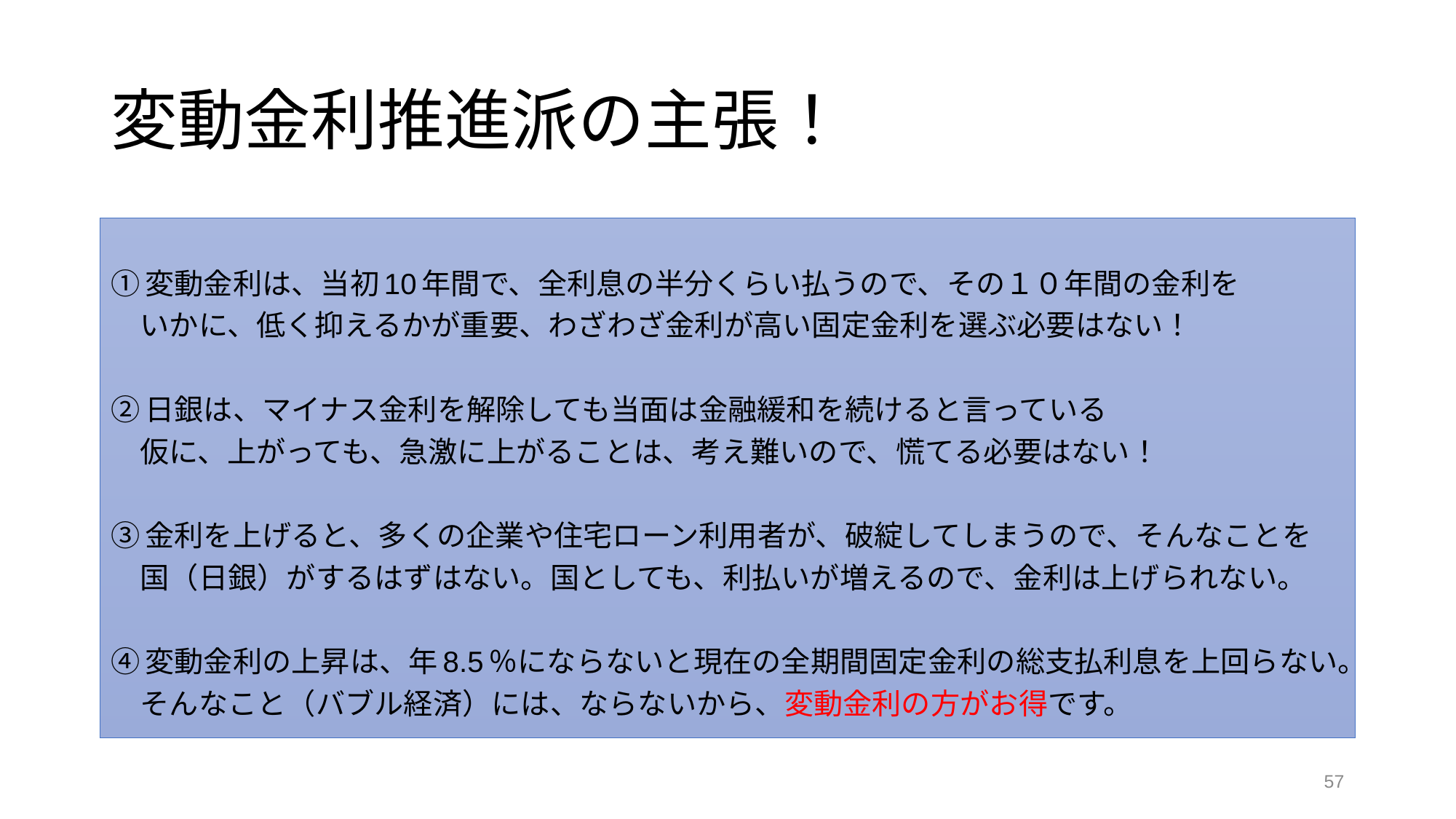

# 変動金利推進派の主張！

①変動金利は、当初10年間で、全利息の半分くらい払うので、その１０年間の金利を
　いかに、低く抑えるかが重要、わざわざ金利が高い固定金利を選ぶ必要はない！

②日銀は、マイナス金利を解除しても当面は金融緩和を続けると言っている
　仮に、上がっても、急激に上がることは、考え難いので、慌てる必要はない！

③金利を上げると、多くの企業や住宅ローン利用者が、破綻してしまうので、そんなことを
　国（日銀）がするはずはない。国としても、利払いが増えるので、金利は上げられない。

④変動金利の上昇は、年8.5％にならないと現在の全期間固定金利の総支払利息を上回らない。
　そんなこと（バブル経済）には、ならないから、変動金利の方がお得です。
57